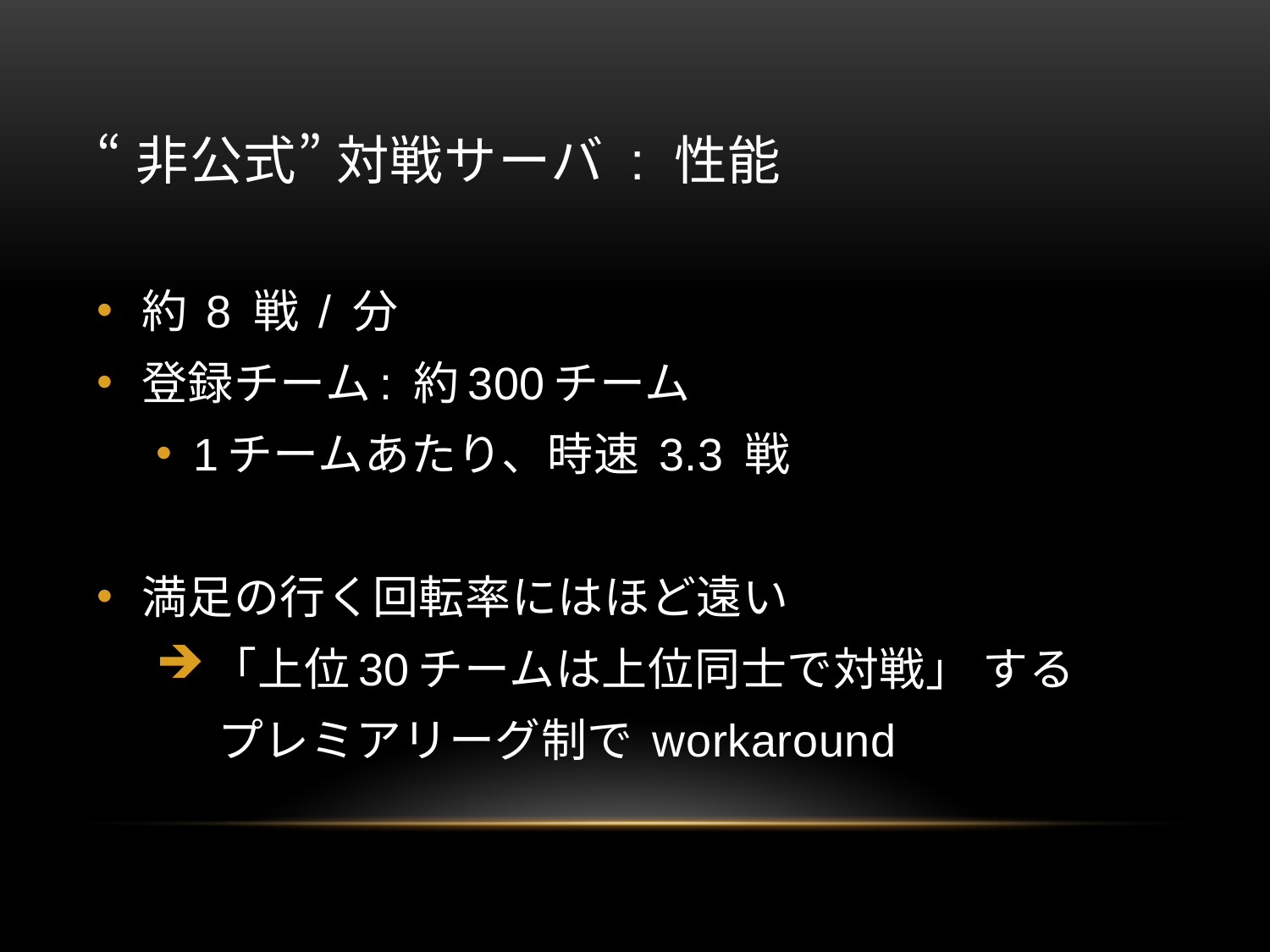

# “非公式” 対戦サーバ : 性能
約 8 戦 / 分
登録チーム: 約300チーム
1チームあたり、時速 3.3 戦

満足の行く回転率にはほど遠い
 「上位30チームは上位同士で対戦」 する
     プレミアリーグ制で workaround